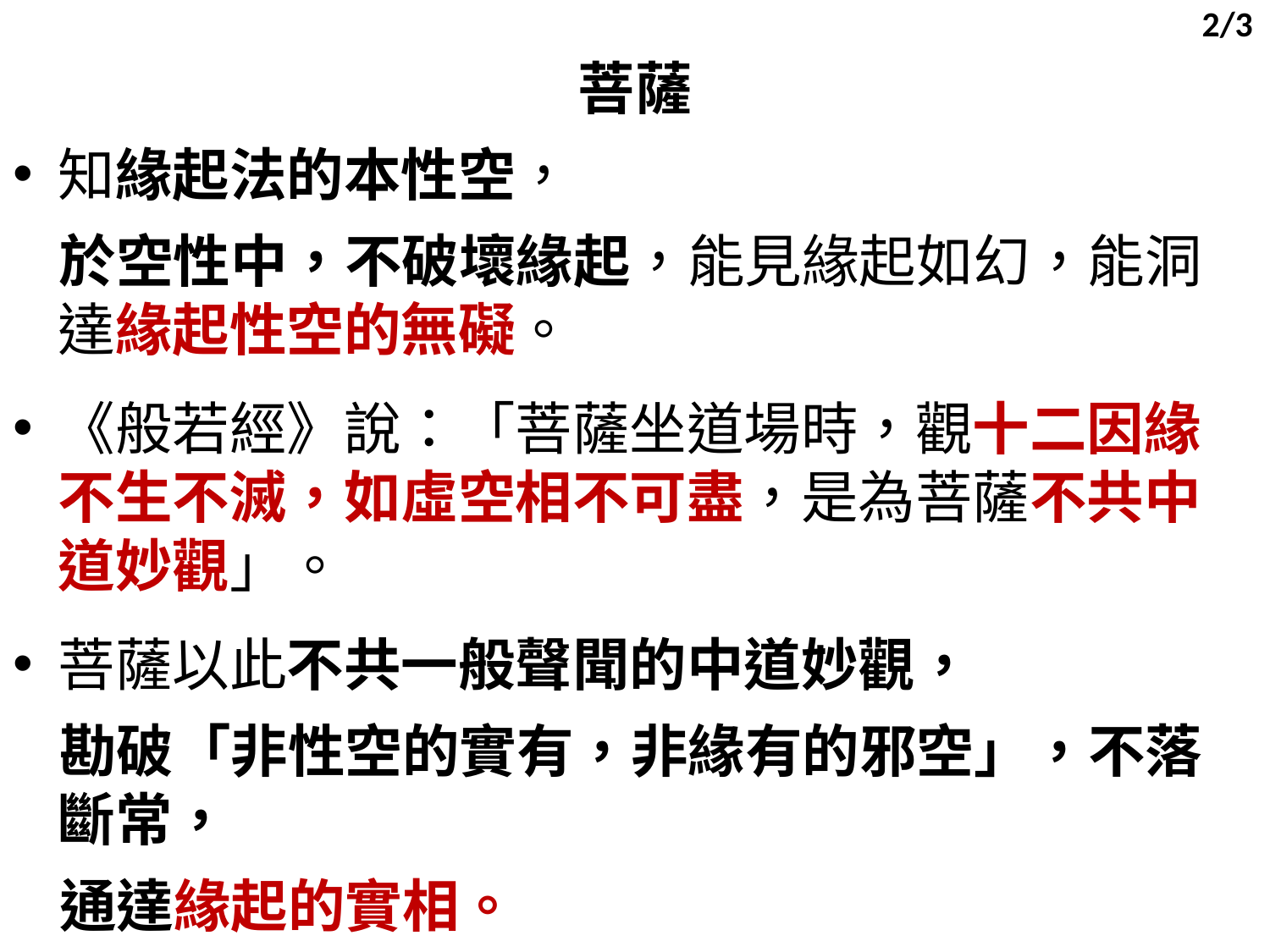

2/3
菩薩
知緣起法的本性空，
   於空性中，不破壞緣起，能見緣起如幻，能洞達緣起性空的無礙。
《般若經》說：「菩薩坐道場時，觀十二因緣不生不滅，如虛空相不可盡，是為菩薩不共中道妙觀」。
菩薩以此不共一般聲聞的中道妙觀，
   勘破「非性空的實有，非緣有的邪空」，不落斷常，
   通達緣起的實相。